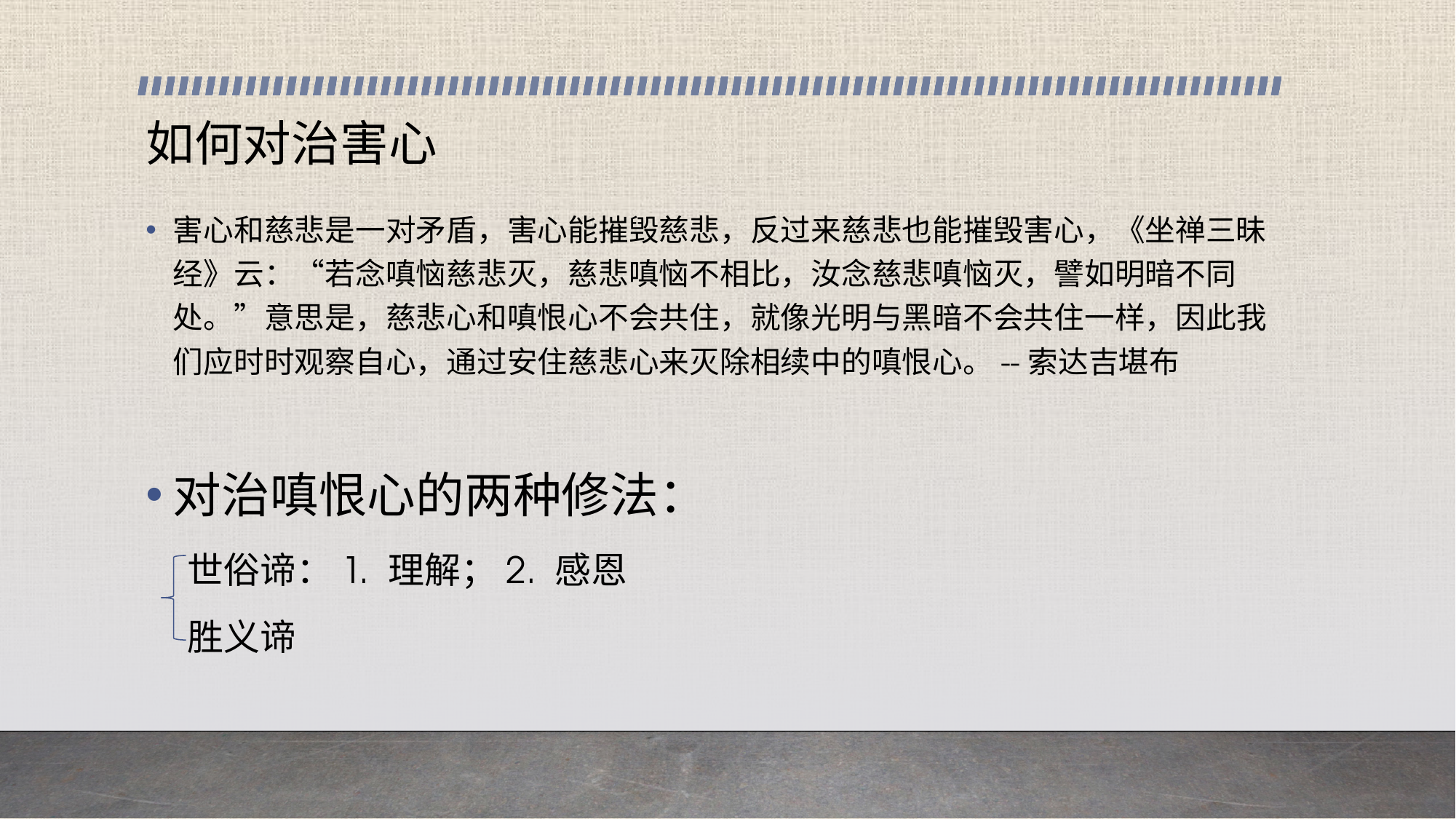

# 如何对治害心
害心和慈悲是一对矛盾，害心能摧毁慈悲，反过来慈悲也能摧毁害心，《坐禅三昧经》云：“若念嗔恼慈悲灭，慈悲嗔恼不相比，汝念慈悲嗔恼灭，譬如明暗不同处。”意思是，慈悲心和嗔恨心不会共住，就像光明与黑暗不会共住一样，因此我们应时时观察自心，通过安住慈悲心来灭除相续中的嗔恨心。--索达吉堪布

对治嗔恨心的两种修法：
    世俗谛：1. 理解；2. 感恩
    胜义谛